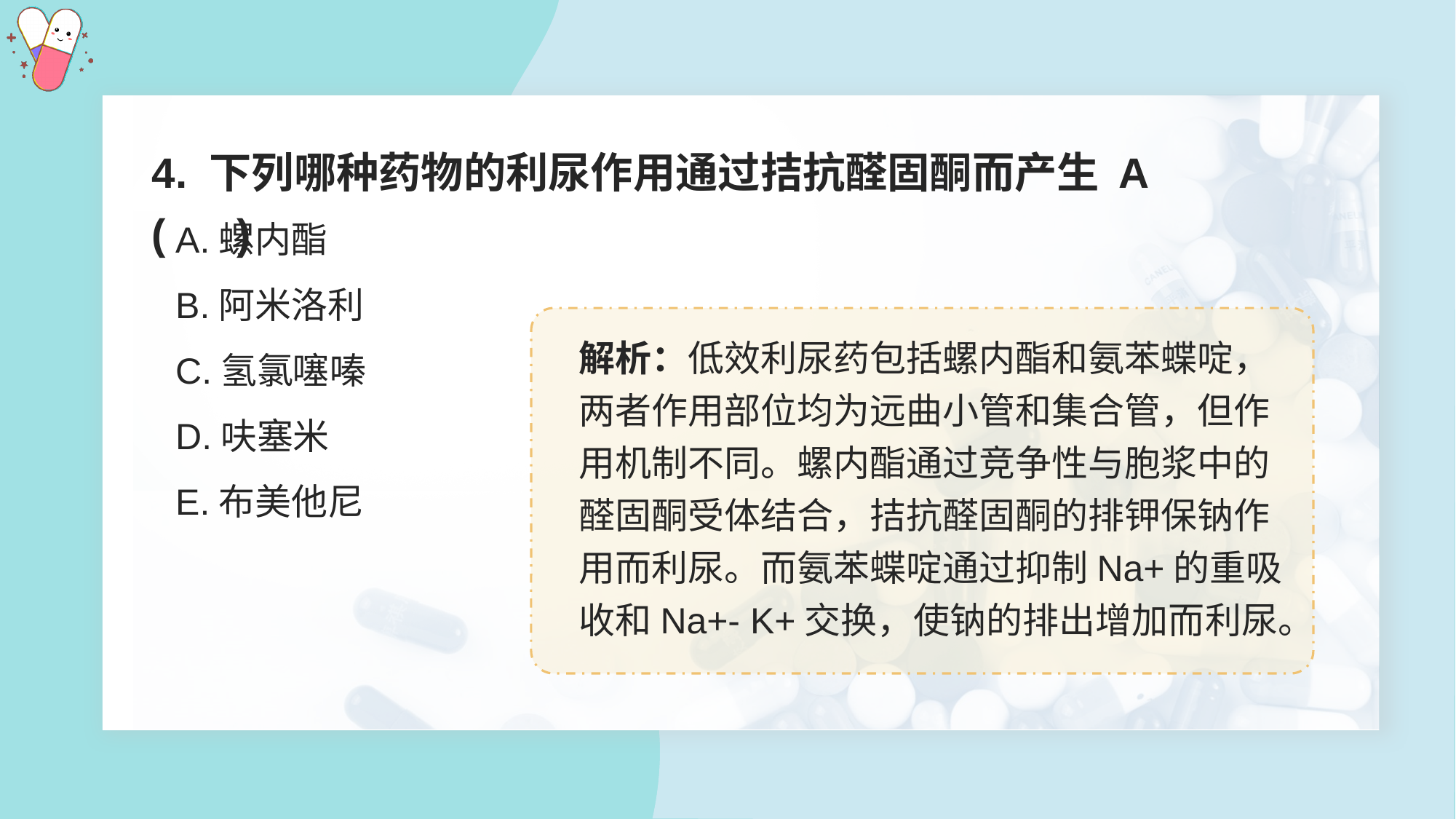

4. 下列哪种药物的利尿作用通过拮抗醛固酮而产生(      )
A
A.螺内酯
B.阿米洛利
C.氢氯噻嗪
D.呋塞米
E.布美他尼

解析：低效利尿药包括螺内酯和氨苯蝶啶，两者作用部位均为远曲小管和集合管，但作用机制不同。螺内酯通过竞争性与胞浆中的醛固酮受体结合，拮抗醛固酮的排钾保钠作用而利尿。而氨苯蝶啶通过抑制Na+的重吸收和Na+- K+交换，使钠的排出增加而利尿。